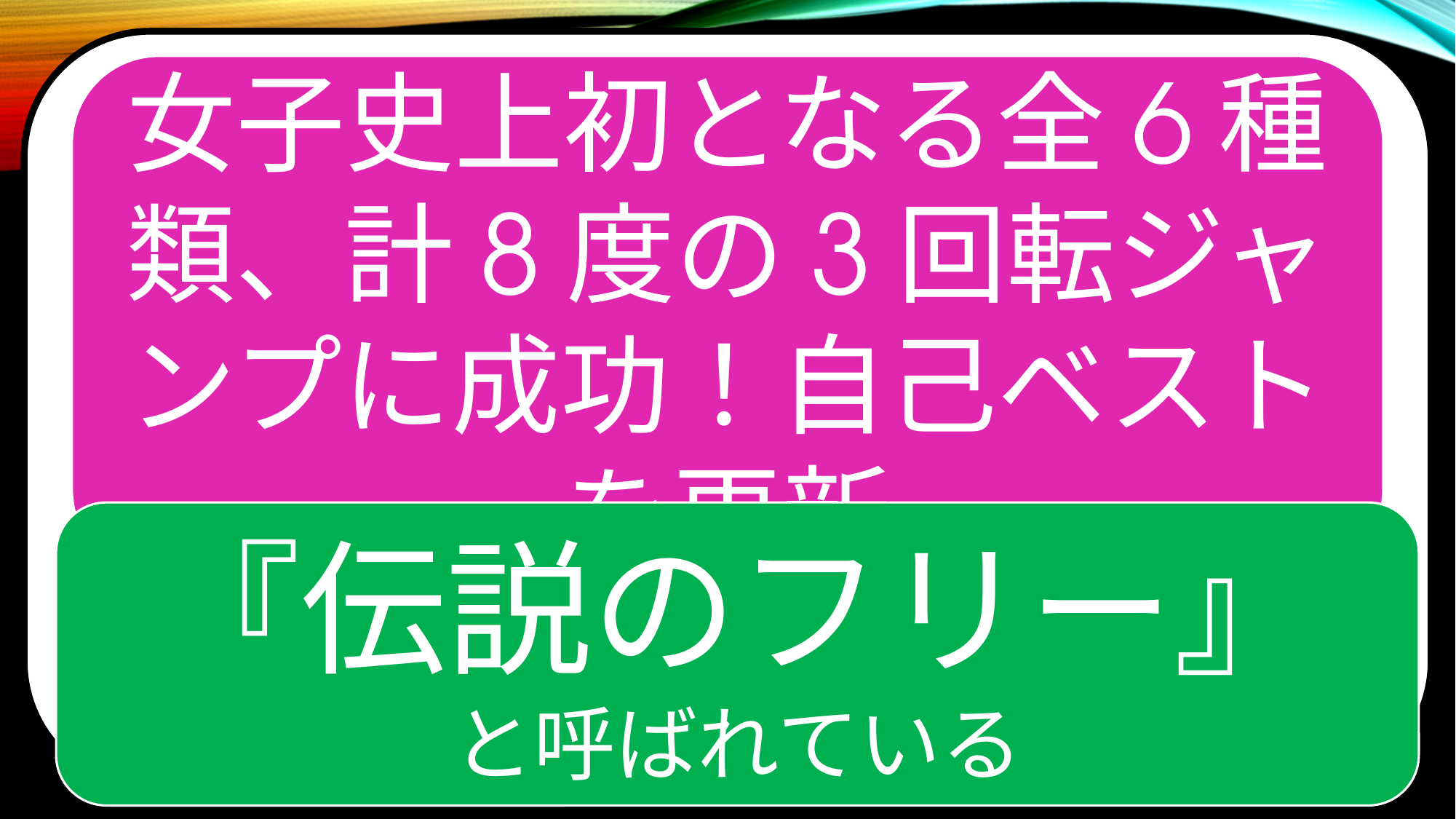

2014年ソチ五輪ＦＰ
会心の演技をする
浅田真央選手の画像
女子史上初となる全6種類、計8度の3回転ジャンプに成功！自己ベストを更新
#

『伝説のフリー』
と呼ばれている